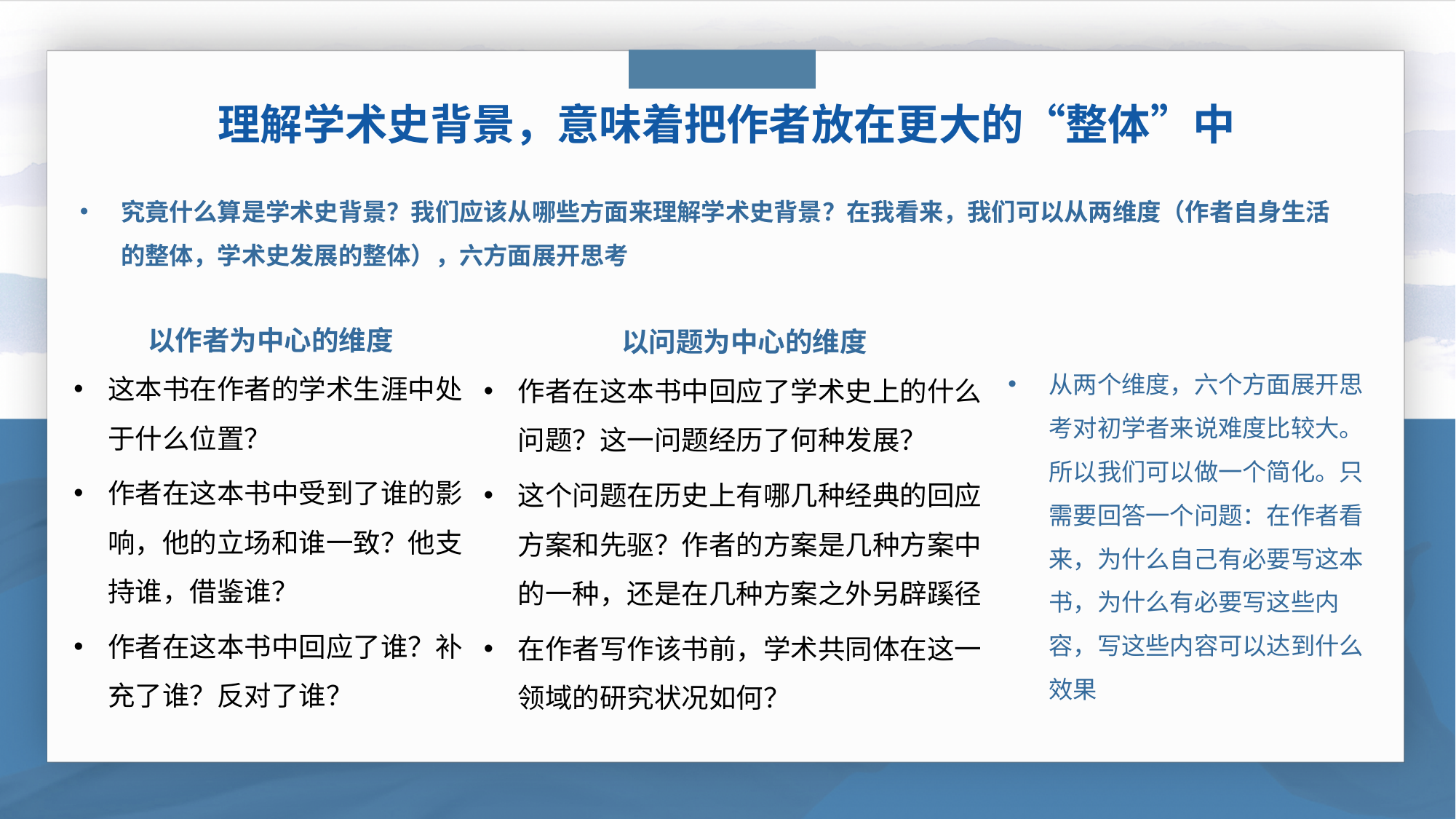

理解学术史背景，意味着把作者放在更大的“整体”中
究竟什么算是学术史背景？我们应该从哪些方面来理解学术史背景？在我看来，我们可以从两维度（作者自身生活的整体，学术史发展的整体），六方面展开思考
以作者为中心的维度
这本书在作者的学术生涯中处于什么位置？
作者在这本书中受到了谁的影响，他的立场和谁一致？他支持谁，借鉴谁？
作者在这本书中回应了谁？补充了谁？反对了谁？
以问题为中心的维度
作者在这本书中回应了学术史上的什么问题？这一问题经历了何种发展？
这个问题在历史上有哪几种经典的回应方案和先驱？作者的方案是几种方案中的一种，还是在几种方案之外另辟蹊径
在作者写作该书前，学术共同体在这一领域的研究状况如何？
从两个维度，六个方面展开思考对初学者来说难度比较大。所以我们可以做一个简化。只需要回答一个问题：在作者看来，为什么自己有必要写这本书，为什么有必要写这些内容，写这些内容可以达到什么效果